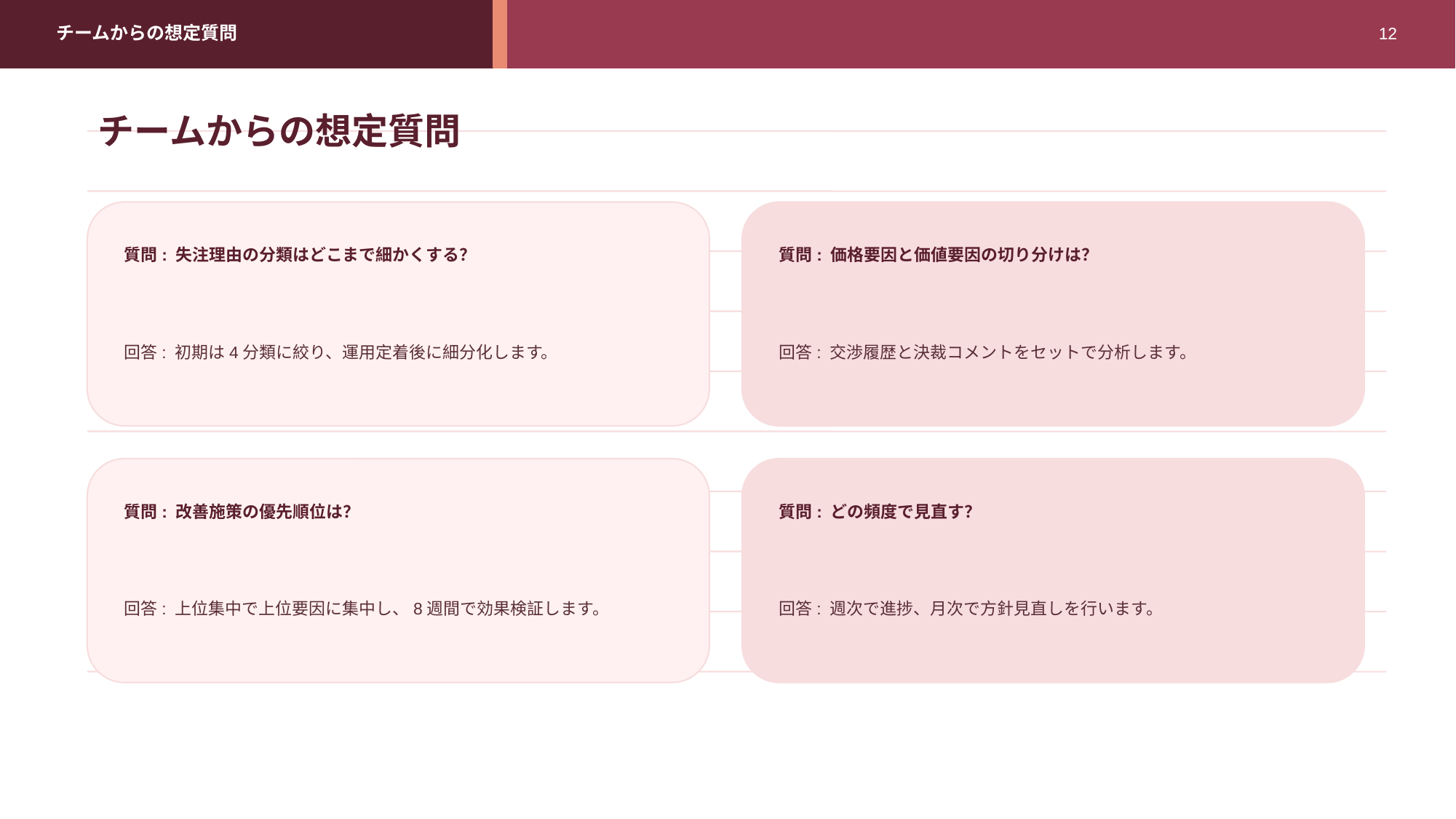

チームからの想定質問
12
チームからの想定質問

質問: 失注理由の分類はどこまで細かくする？
質問: 価格要因と価値要因の切り分けは？

回答: 初期は4分類に絞り、運用定着後に細分化します。
回答: 交渉履歴と決裁コメントをセットで分析します。

質問: 改善施策の優先順位は？
質問: どの頻度で見直す？

回答: 上位集中で上位要因に集中し、8週間で効果検証します。
回答: 週次で進捗、月次で方針見直しを行います。